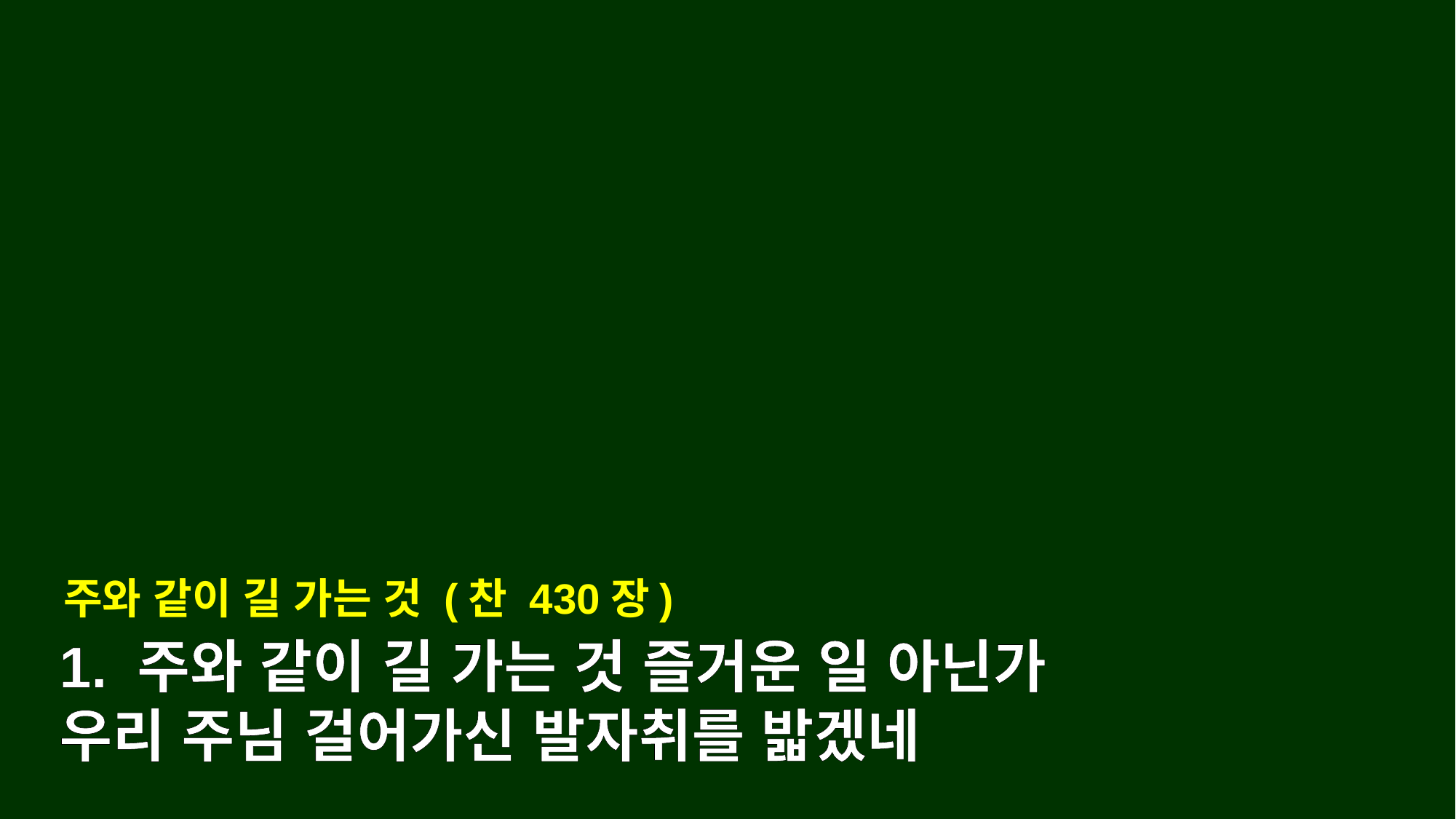

주와 같이 길 가는 것 (찬 430장)
1. 주와 같이 길 가는 것 즐거운 일 아닌가
우리 주님 걸어가신 발자취를 밟겠네